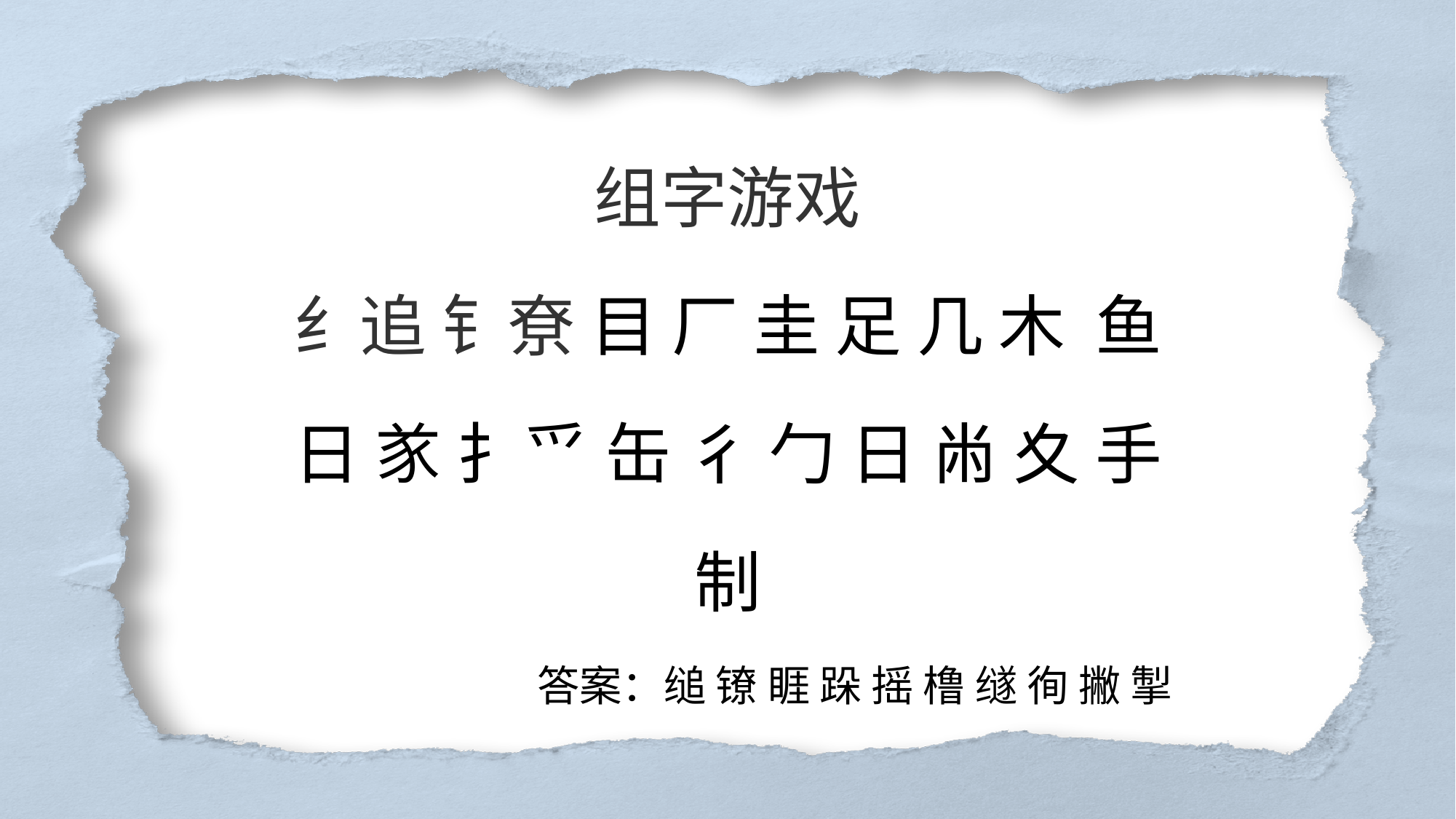

组字游戏
纟追 钅尞 目 厂 圭 足 几 木  鱼 日 㒸 扌爫 缶 彳 勹 日 㡀 夊 手 制
答案：缒 镣 睚 跺 摇 橹 䍁 徇 撇 掣